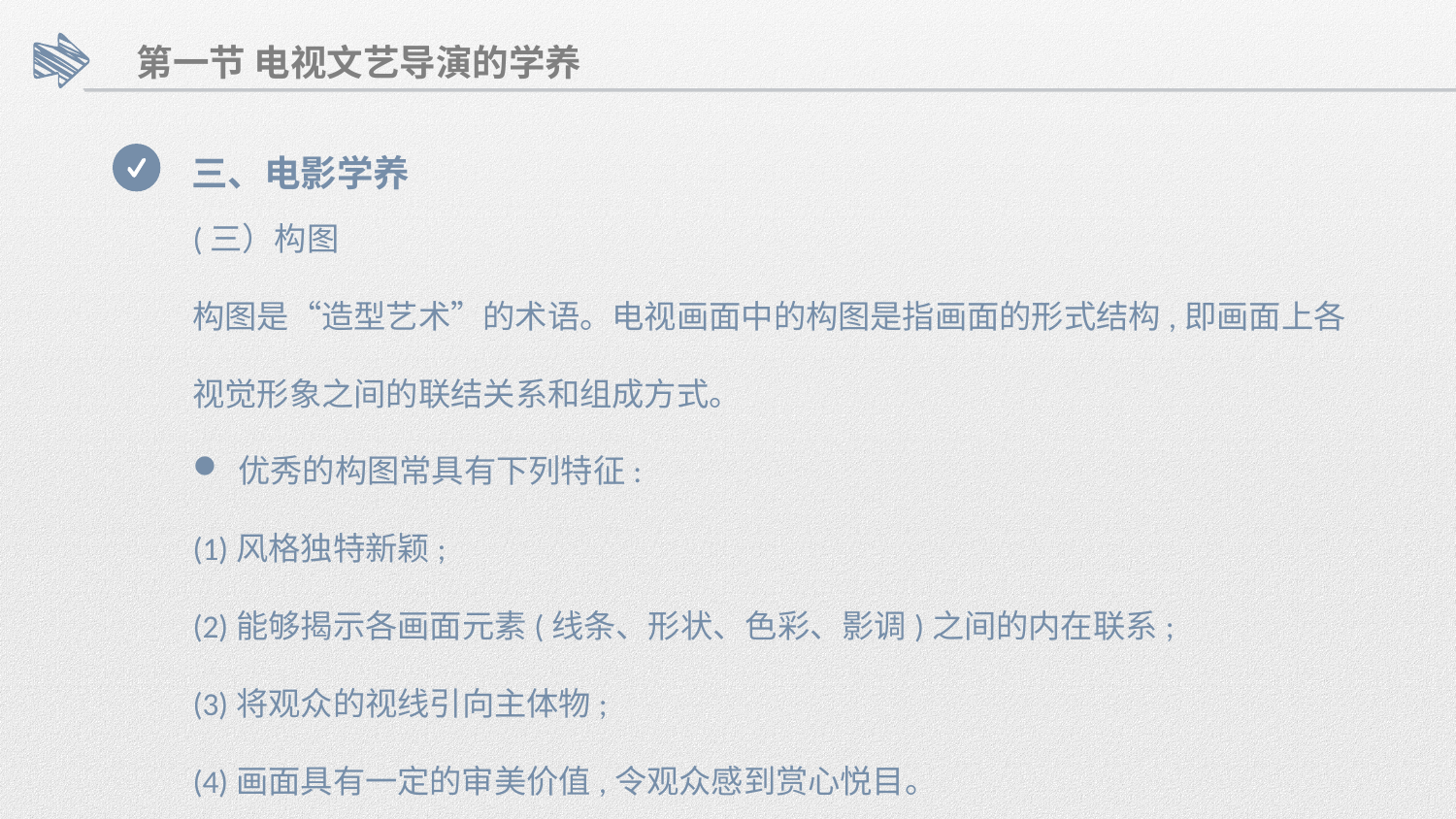

第一节 电视文艺导演的学养
三、电影学养

(三）构图
构图是“造型艺术”的术语。电视画面中的构图是指画面的形式结构,即画面上各
视觉形象之间的联结关系和组成方式。
优秀的构图常具有下列特征:
(1)风格独特新颖;
(2)能够揭示各画面元素(线条、形状、色彩、影调)之间的内在联系;
(3)将观众的视线引向主体物;
(4)画面具有一定的审美价值,令观众感到赏心悦目。